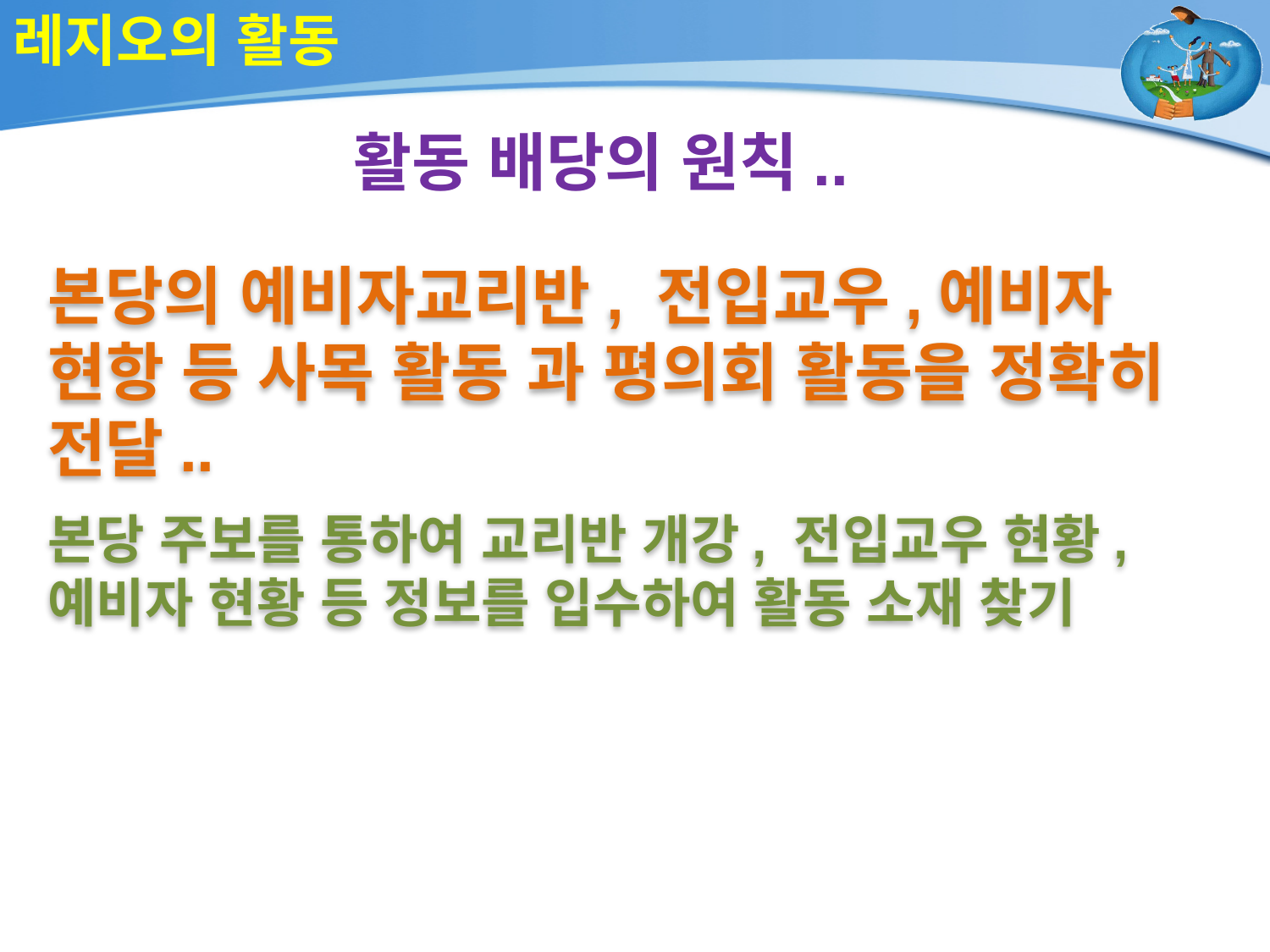

# 레지오의 활동
활동 배당의 원칙..
본당의 예비자교리반, 전입교우,예비자 현항 등 사목 활동 과 평의회 활동을 정확히 전달..
본당 주보를 통하여 교리반 개강, 전입교우 현황,  예비자 현황 등 정보를 입수하여 활동 소재 찾기